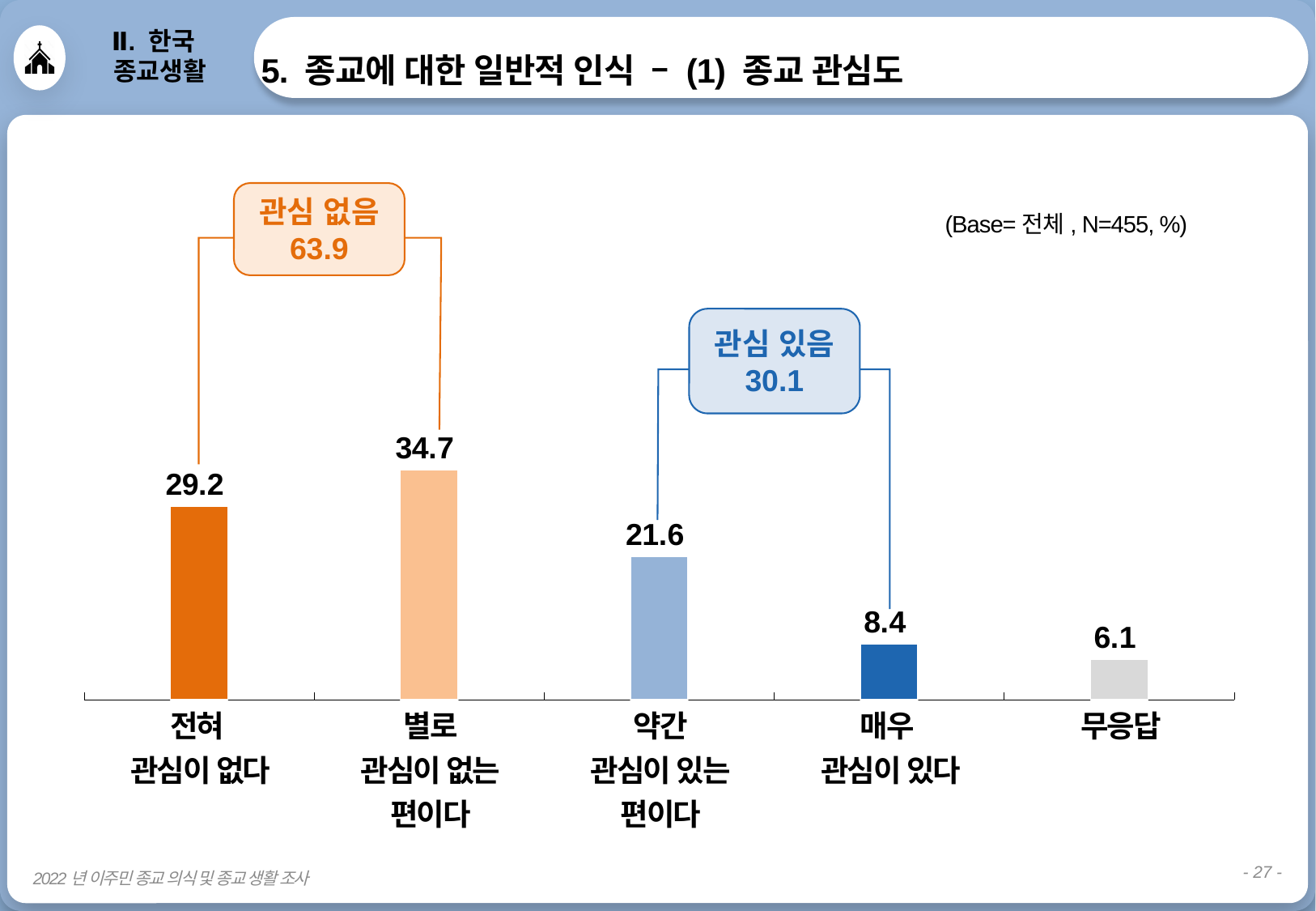

Ⅱ. 한국
 종교생활
5. 종교에 대한 일반적 인식  – (1) 종교 관심도
관심 없음
63.9
(Base=전체, N=455, %)

### Chart

| Category | 개신교인 |
|---|---|
관심 있음
30.1

| 전혀 관심이 없다 | 별로 관심이 없는 편이다 | 약간 관심이 있는 편이다 | 매우 관심이 있다 | 무응답 |
| --- | --- | --- | --- | --- |